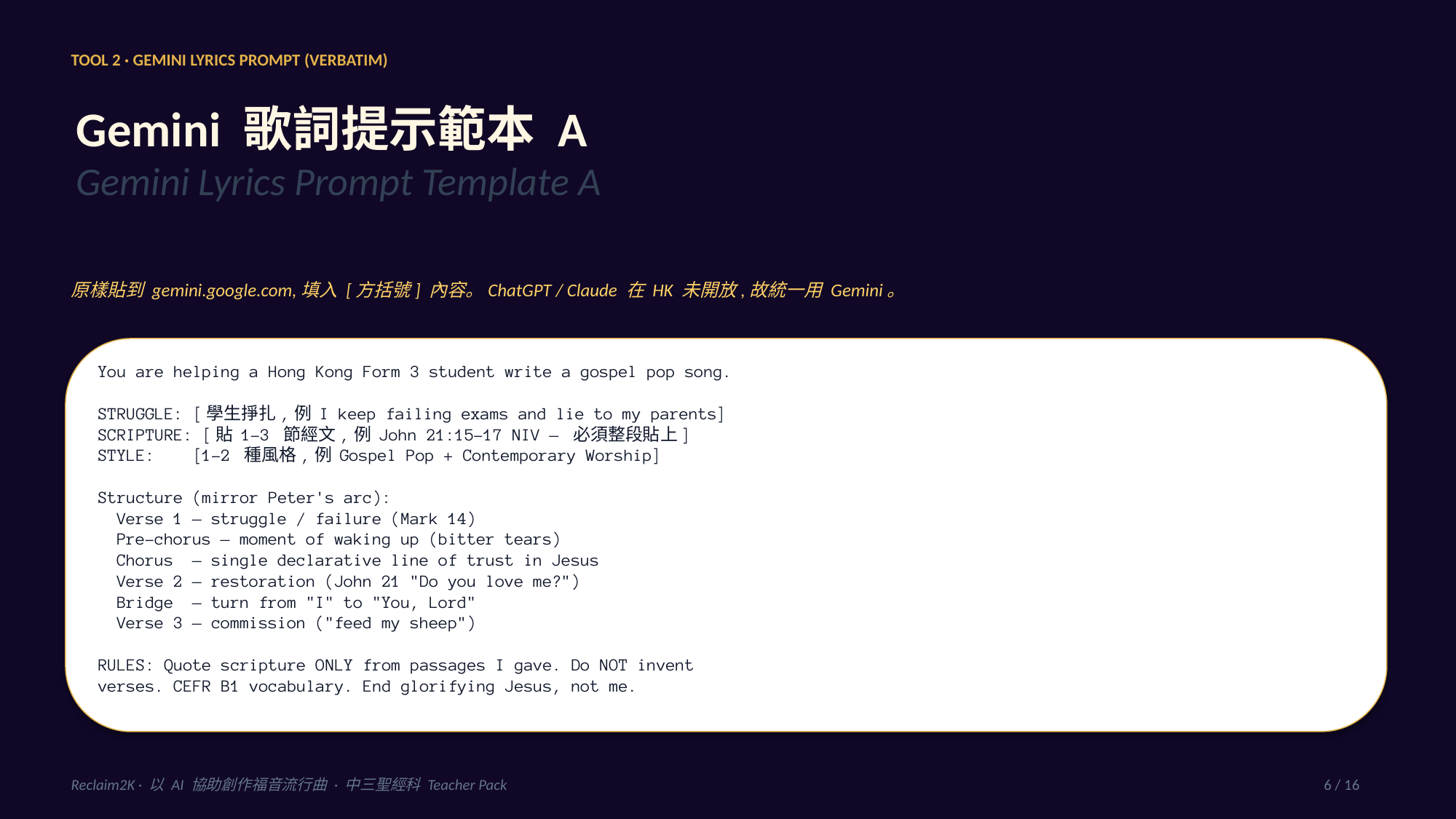

TOOL 2 · GEMINI LYRICS PROMPT (VERBATIM)
Gemini 歌詞提示範本 A
Gemini Lyrics Prompt Template A
原樣貼到 gemini.google.com,填入 [方括號] 內容。ChatGPT / Claude 在 HK 未開放,故統一用 Gemini。

You are helping a Hong Kong Form 3 student write a gospel pop song.

STRUGGLE: [學生掙扎,例 I keep failing exams and lie to my parents]
SCRIPTURE: [貼 1-3 節經文,例 John 21:15-17 NIV — 必須整段貼上]
STYLE:    [1-2 種風格,例 Gospel Pop + Contemporary Worship]

Structure (mirror Peter's arc):
  Verse 1 — struggle / failure (Mark 14)
  Pre-chorus — moment of waking up (bitter tears)
  Chorus  — single declarative line of trust in Jesus
  Verse 2 — restoration (John 21 "Do you love me?")
  Bridge  — turn from "I" to "You, Lord"
  Verse 3 — commission ("feed my sheep")

RULES: Quote scripture ONLY from passages I gave. Do NOT invent
verses. CEFR B1 vocabulary. End glorifying Jesus, not me.
Reclaim2K · 以 AI 協助創作福音流行曲 · 中三聖經科 Teacher Pack
6 / 16